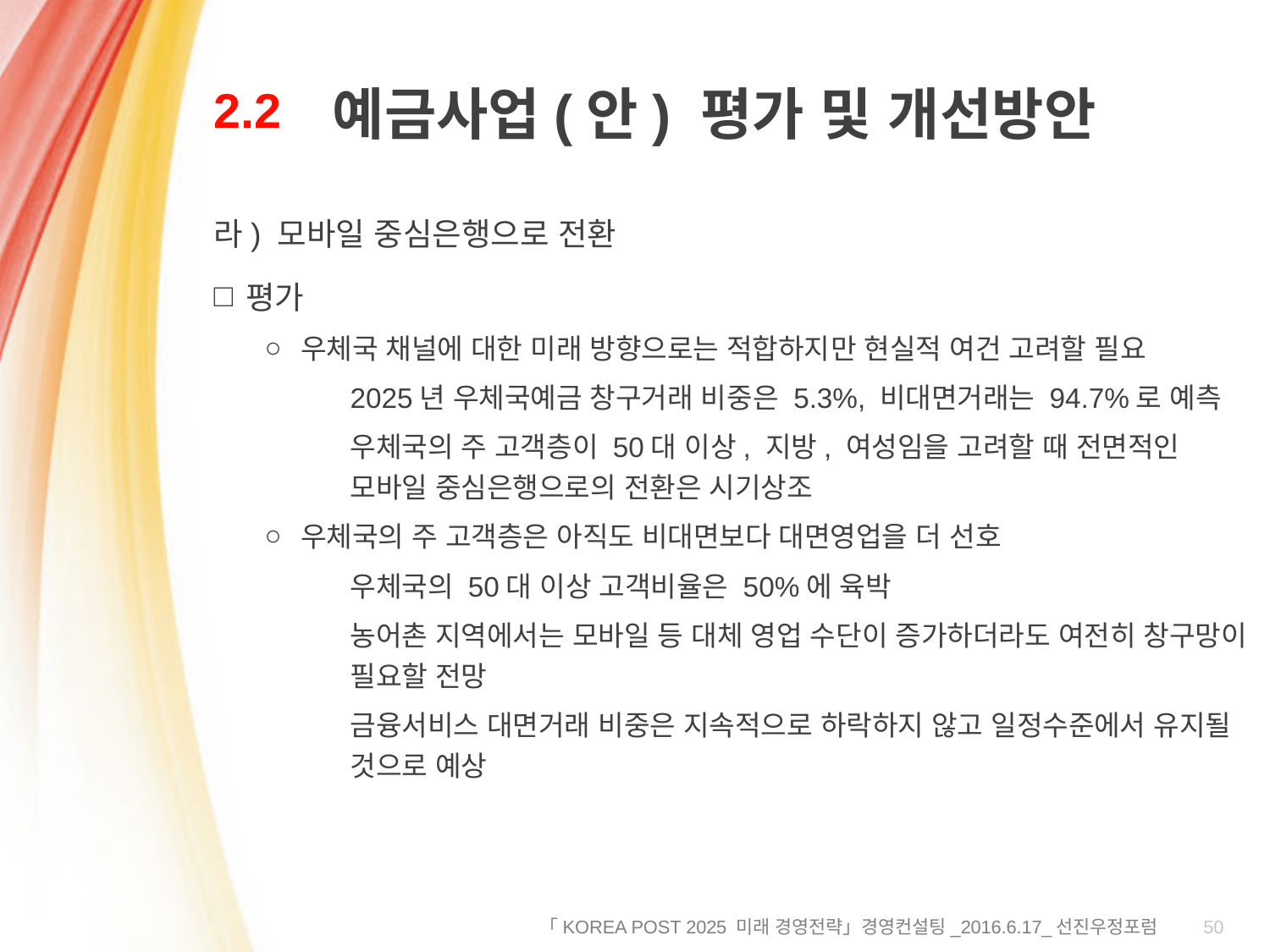

# 2.2
예금사업(안) 평가 및 개선방안
라) 모바일 중심은행으로 전환
평가
우체국 채널에 대한 미래 방향으로는 적합하지만 현실적 여건 고려할 필요
2025년 우체국예금 창구거래 비중은 5.3%, 비대면거래는 94.7%로 예측
우체국의 주 고객층이 50대 이상, 지방, 여성임을 고려할 때 전면적인 모바일 중심은행으로의 전환은 시기상조
우체국의 주 고객층은 아직도 비대면보다 대면영업을 더 선호
우체국의 50대 이상 고객비율은 50%에 육박
농어촌 지역에서는 모바일 등 대체 영업 수단이 증가하더라도 여전히 창구망이 필요할 전망
금융서비스 대면거래 비중은 지속적으로 하락하지 않고 일정수준에서 유지될 것으로 예상
50